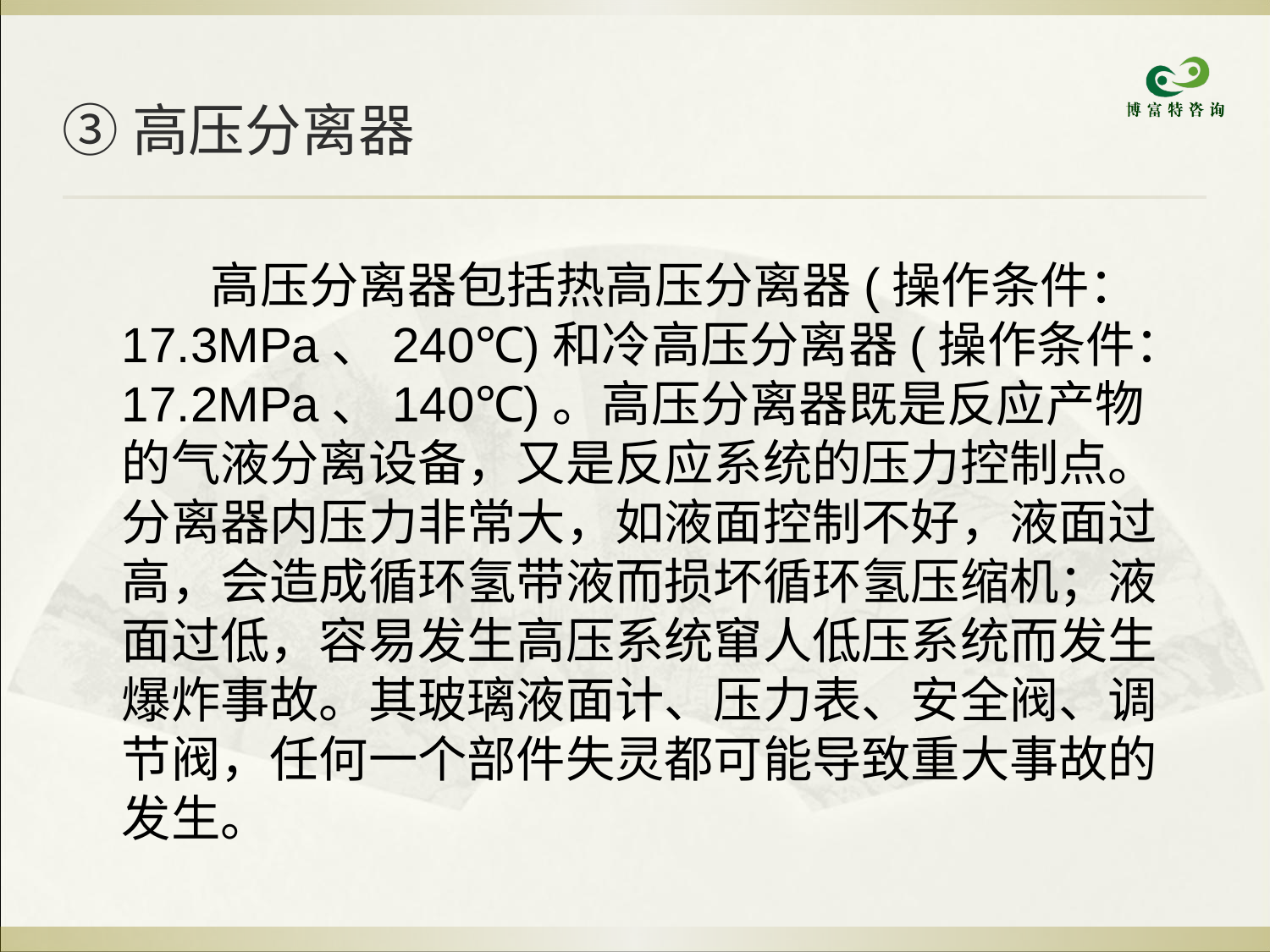

③高压分离器
       高压分离器包括热高压分离器(操作条件：17.3MPa、240℃)和冷高压分离器(操作条件：17.2MPa、140℃)。高压分离器既是反应产物的气液分离设备，又是反应系统的压力控制点。分离器内压力非常大，如液面控制不好，液面过高，会造成循环氢带液而损坏循环氢压缩机；液面过低，容易发生高压系统窜人低压系统而发生爆炸事故。其玻璃液面计、压力表、安全阀、调节阀，任何一个部件失灵都可能导致重大事故的发生。